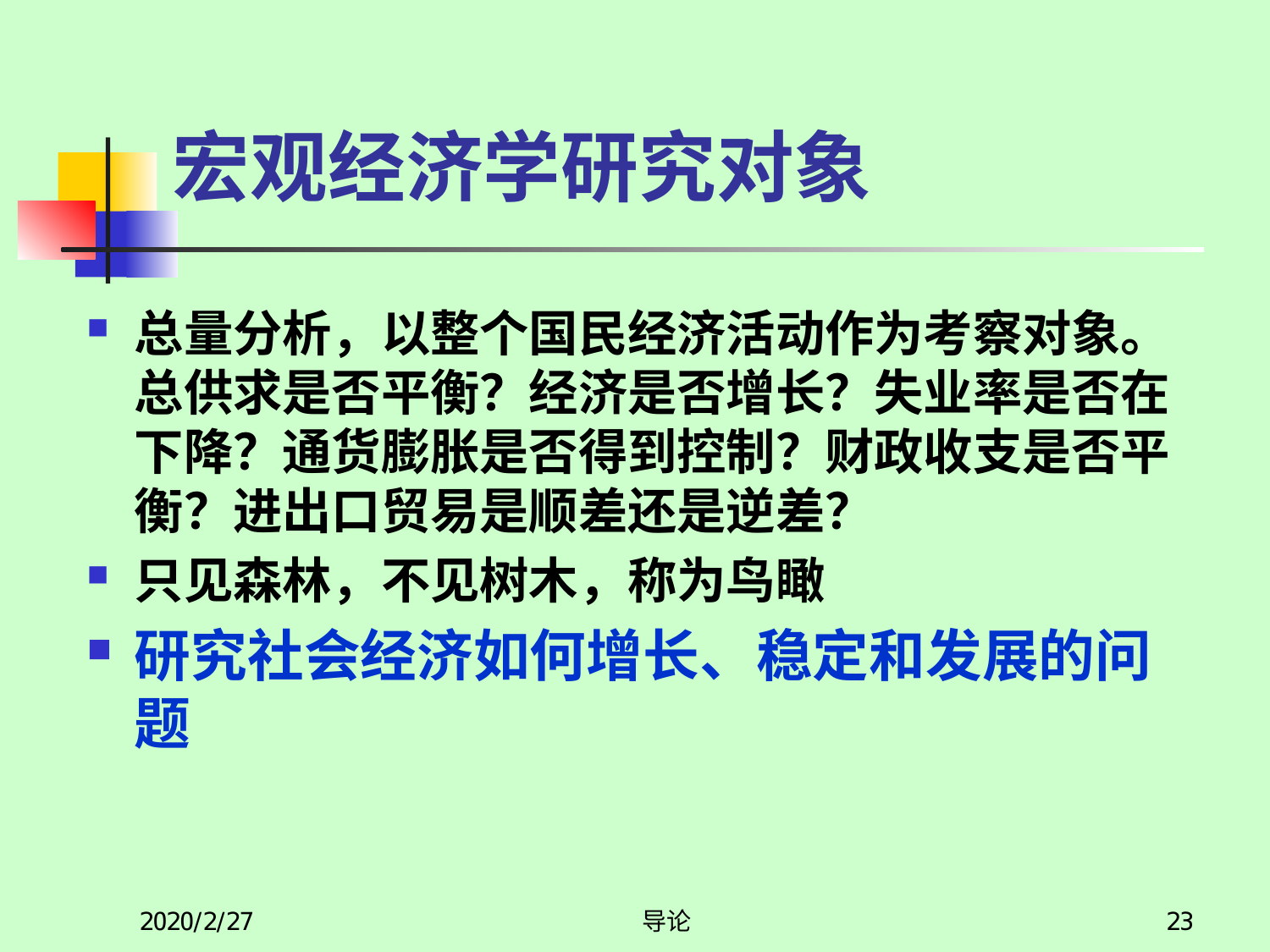

# 宏观经济学研究对象
总量分析，以整个国民经济活动作为考察对象。总供求是否平衡？经济是否增长？失业率是否在下降？通货膨胀是否得到控制？财政收支是否平衡？进出口贸易是顺差还是逆差？
只见森林，不见树木，称为鸟瞰
研究社会经济如何增长、稳定和发展的问题
2020/2/27
导论
23